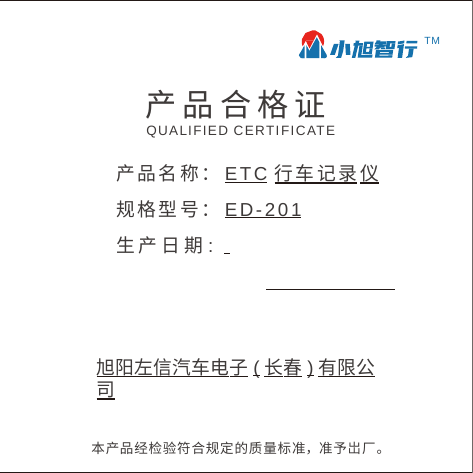

TM

# 产品合格证
QUALIFIED CERTIFICATE
产品名称：ETC⾏⻋记录仪 规格型号：ED-201
⽣产⽇期:   		                         检  验  员 ：

旭阳左信汽⻋电⼦(⻓春)有限公司
本产品经检验符合规定的质量标准，准予岀⼚。